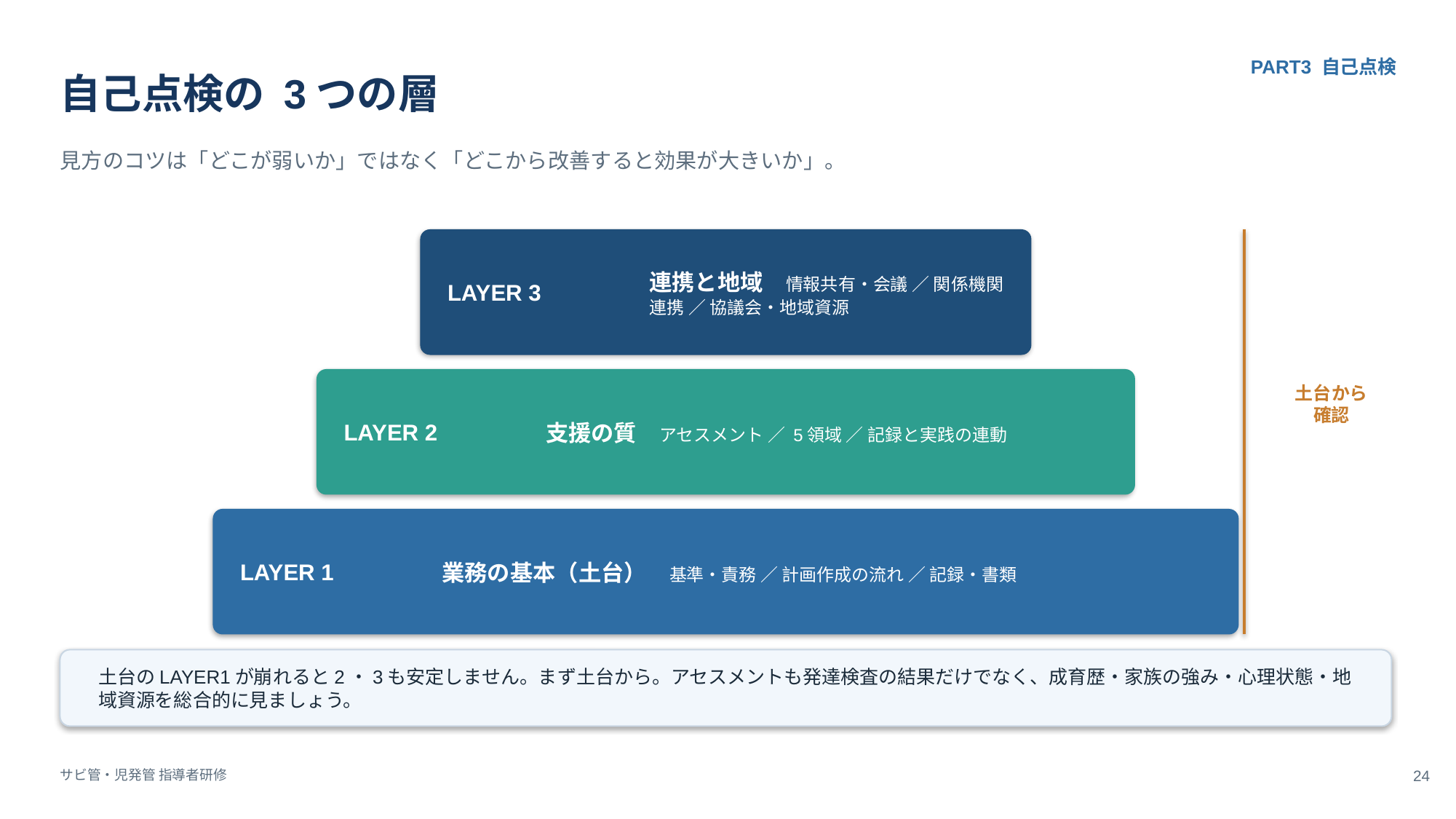

自己点検の 3つの層
PART3 自己点検
見方のコツは「どこが弱いか」ではなく「どこから改善すると効果が大きいか」。

LAYER 3
連携と地域　情報共有・会議 ／ 関係機関連携 ／ 協議会・地域資源

LAYER 2
支援の質　アセスメント ／ 5領域 ／ 記録と実践の連動
土台から
確認

LAYER 1
業務の基本（土台）　基準・責務 ／ 計画作成の流れ ／ 記録・書類

土台のLAYER1が崩れると2・3も安定しません。まず土台から。アセスメントも発達検査の結果だけでなく、成育歴・家族の強み・心理状態・地域資源を総合的に見ましょう。
サビ管・児発管 指導者研修
24